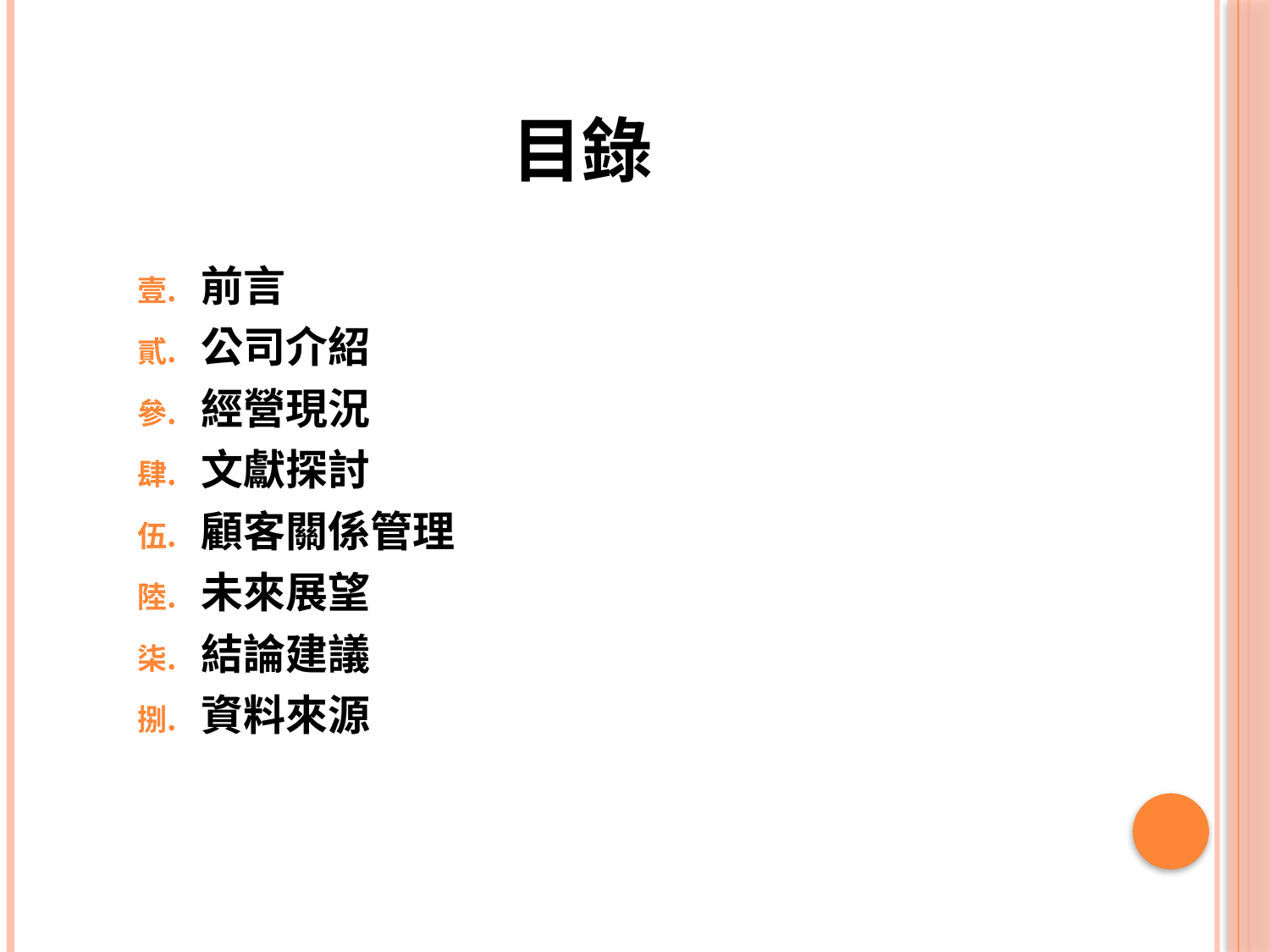

# 目錄
前言
公司介紹
經營現況
文獻探討
顧客關係管理
未來展望
結論建議
資料來源